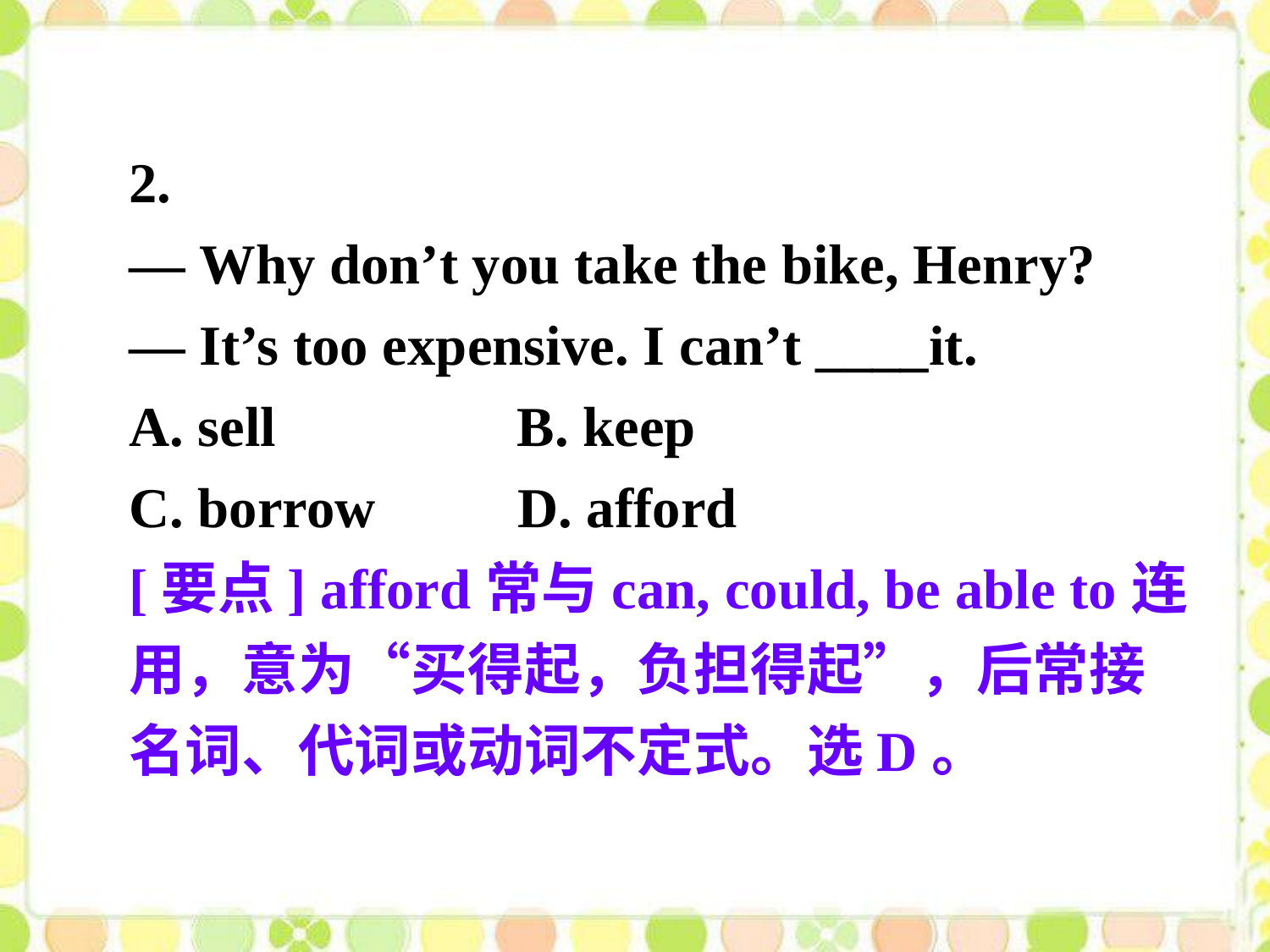

2.
— Why don’t you take the bike, Henry?
— It’s too expensive. I can’t ____it.
A. sell                 B. keep
C. borrow          D. afford
[要点] afford常与can, could, be able to连用，意为“买得起，负担得起”，后常接名词、代词或动词不定式。选D。